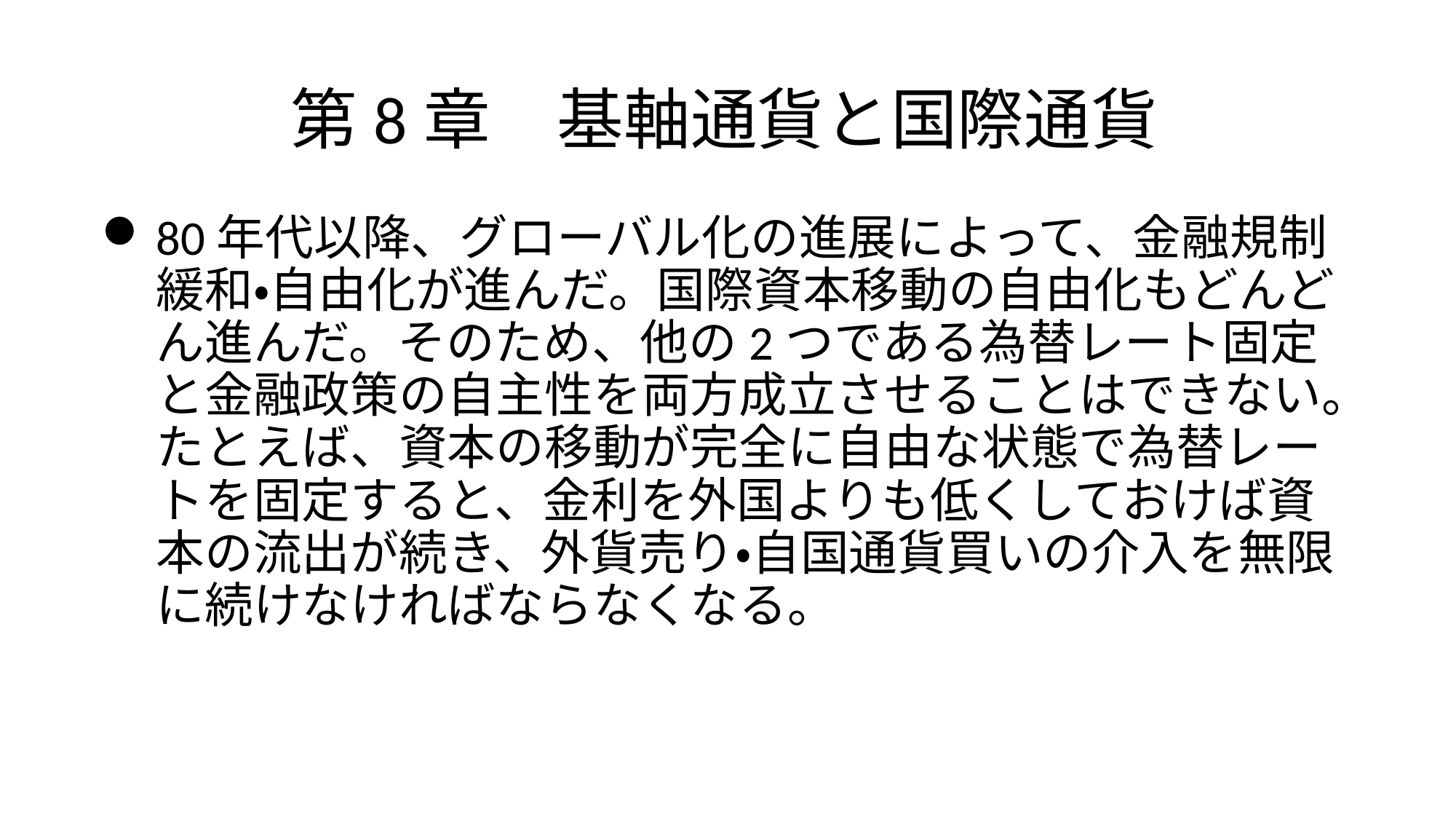

# 第8章　基軸通貨と国際通貨
80年代以降、グローバル化の進展によって、金融規制緩和・自由化が進んだ。国際資本移動の自由化もどんどん進んだ。そのため、他の2つである為替レート固定と金融政策の自主性を両方成立させることはできない。たとえば、資本の移動が完全に自由な状態で為替レートを固定すると、金利を外国よりも低くしておけば資本の流出が続き、外貨売り・自国通貨買いの介入を無限に続けなければならなくなる。